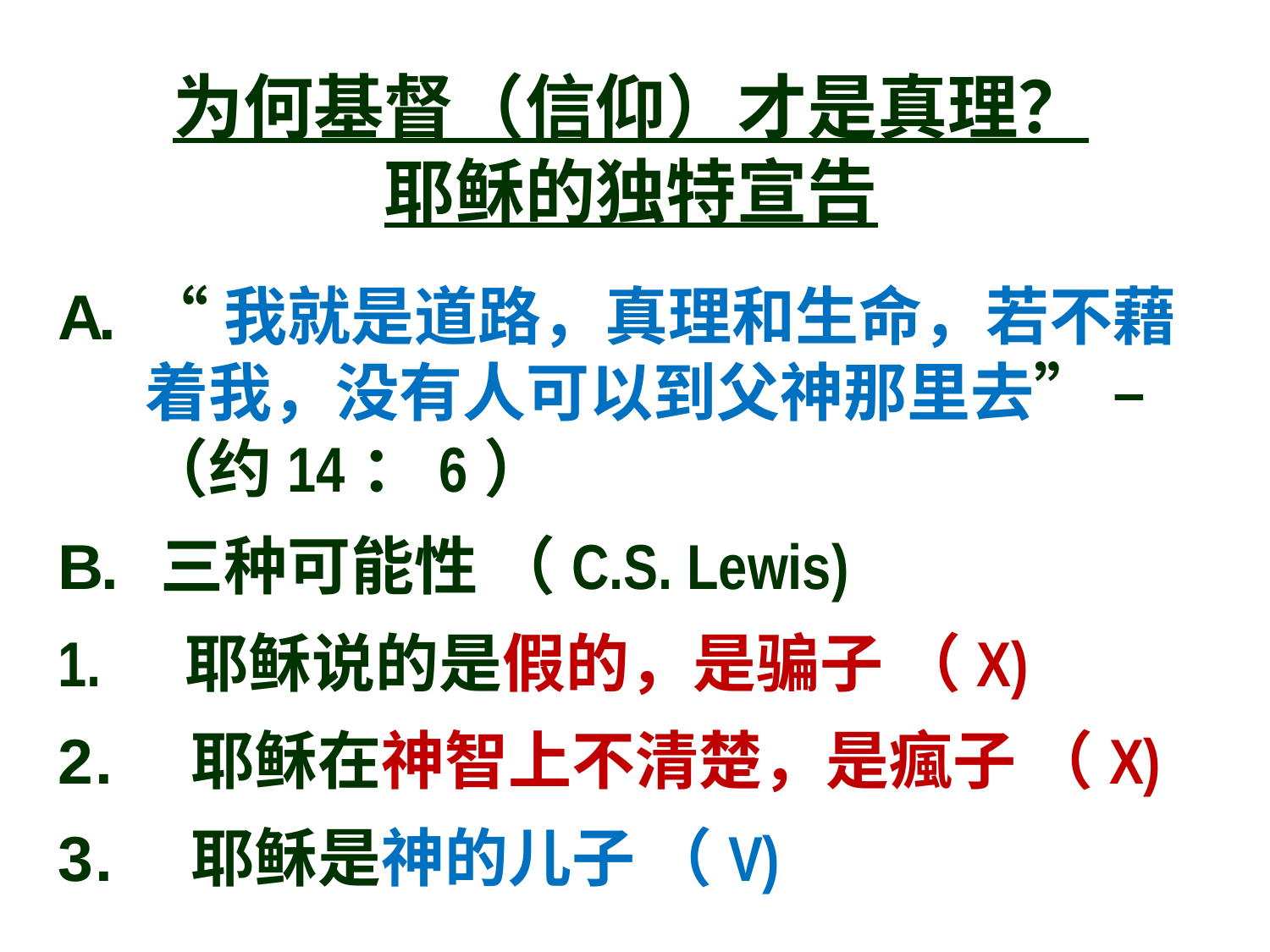

为何基督（信仰）才是真理？
耶稣的独特宣告

“我就是道路，真理和生命，若不藉着我，没有人可以到父神那里去” – （约14：6）
三种可能性 （C.S. Lewis)
1.	耶稣说的是假的，是骗子 （X)
 耶稣在神智上不清楚，是瘋子 （X)
 耶稣是神的儿子 （V)